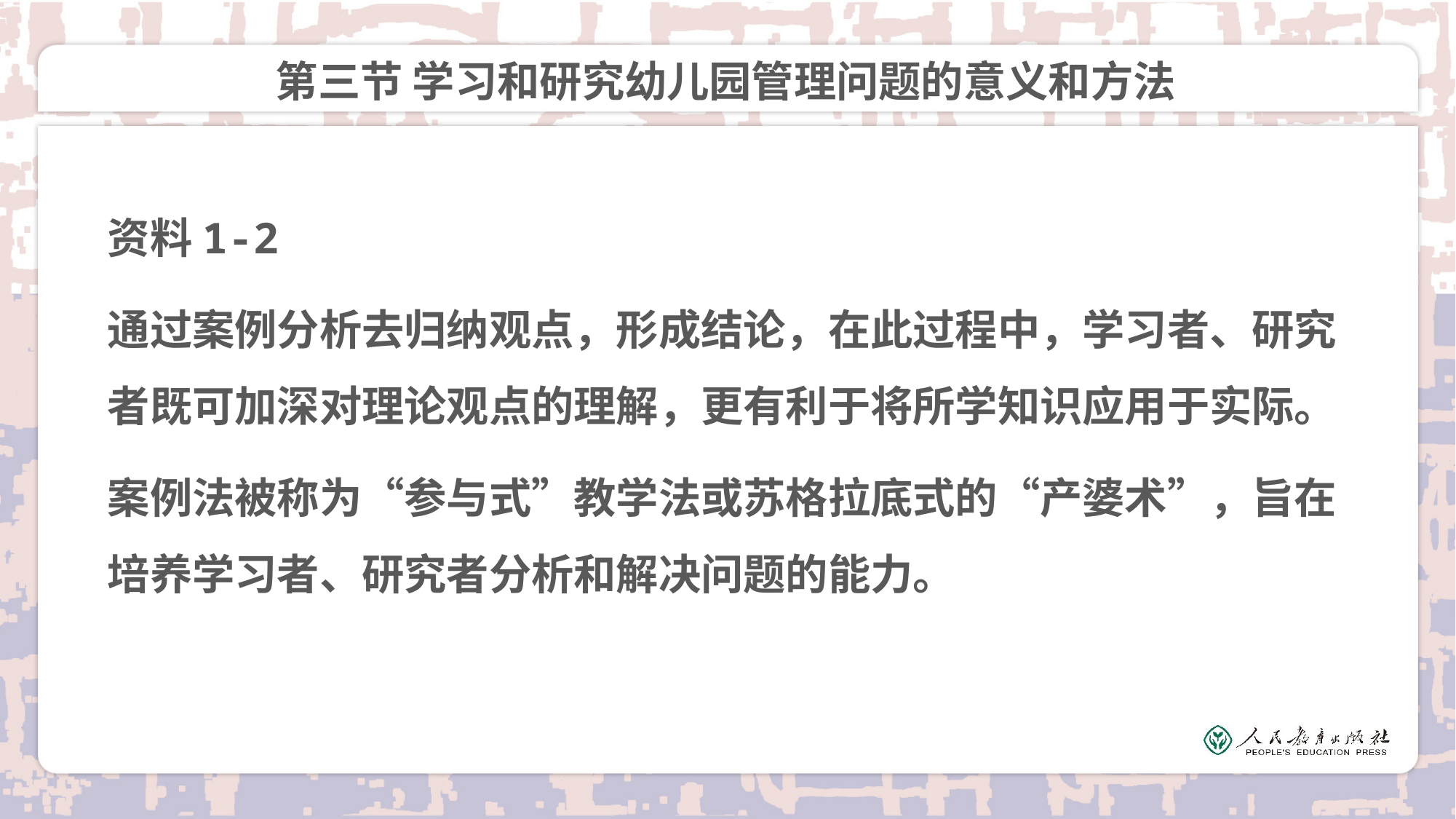

# 第三节 学习和研究幼儿园管理问题的意义和方法
资料1-2
通过案例分析去归纳观点，形成结论，在此过程中，学习者、研究者既可加深对理论观点的理解，更有利于将所学知识应用于实际。
案例法被称为“参与式”教学法或苏格拉底式的“产婆术”，旨在培养学习者、研究者分析和解决问题的能力。